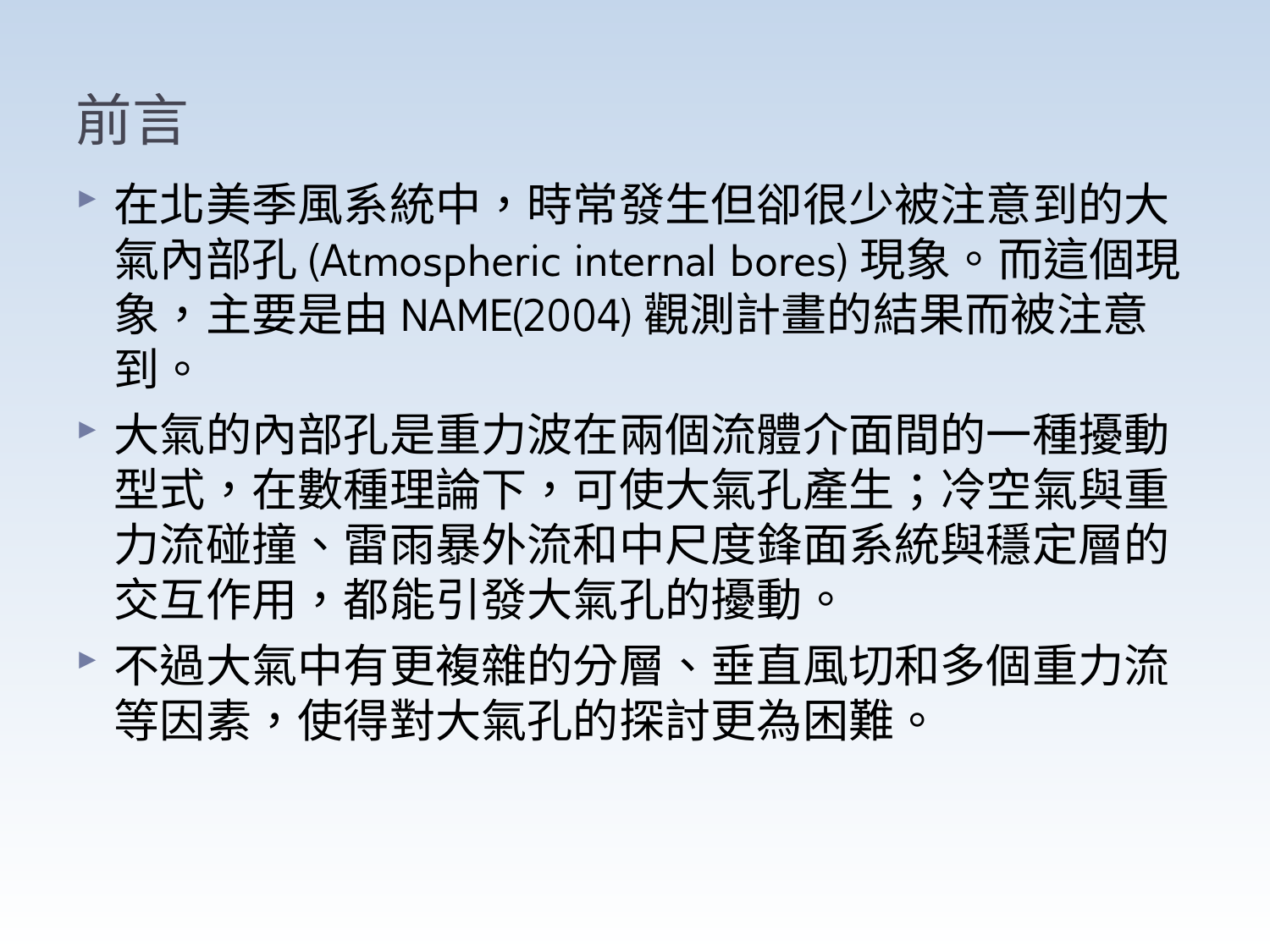

# 前言
在北美季風系統中，時常發生但卻很少被注意到的大氣內部孔(Atmospheric internal bores)現象。而這個現象，主要是由NAME(2004)觀測計畫的結果而被注意到。
大氣的內部孔是重力波在兩個流體介面間的一種擾動型式，在數種理論下，可使大氣孔產生；冷空氣與重力流碰撞、雷雨暴外流和中尺度鋒面系統與穩定層的交互作用，都能引發大氣孔的擾動。
不過大氣中有更複雜的分層、垂直風切和多個重力流等因素，使得對大氣孔的探討更為困難。